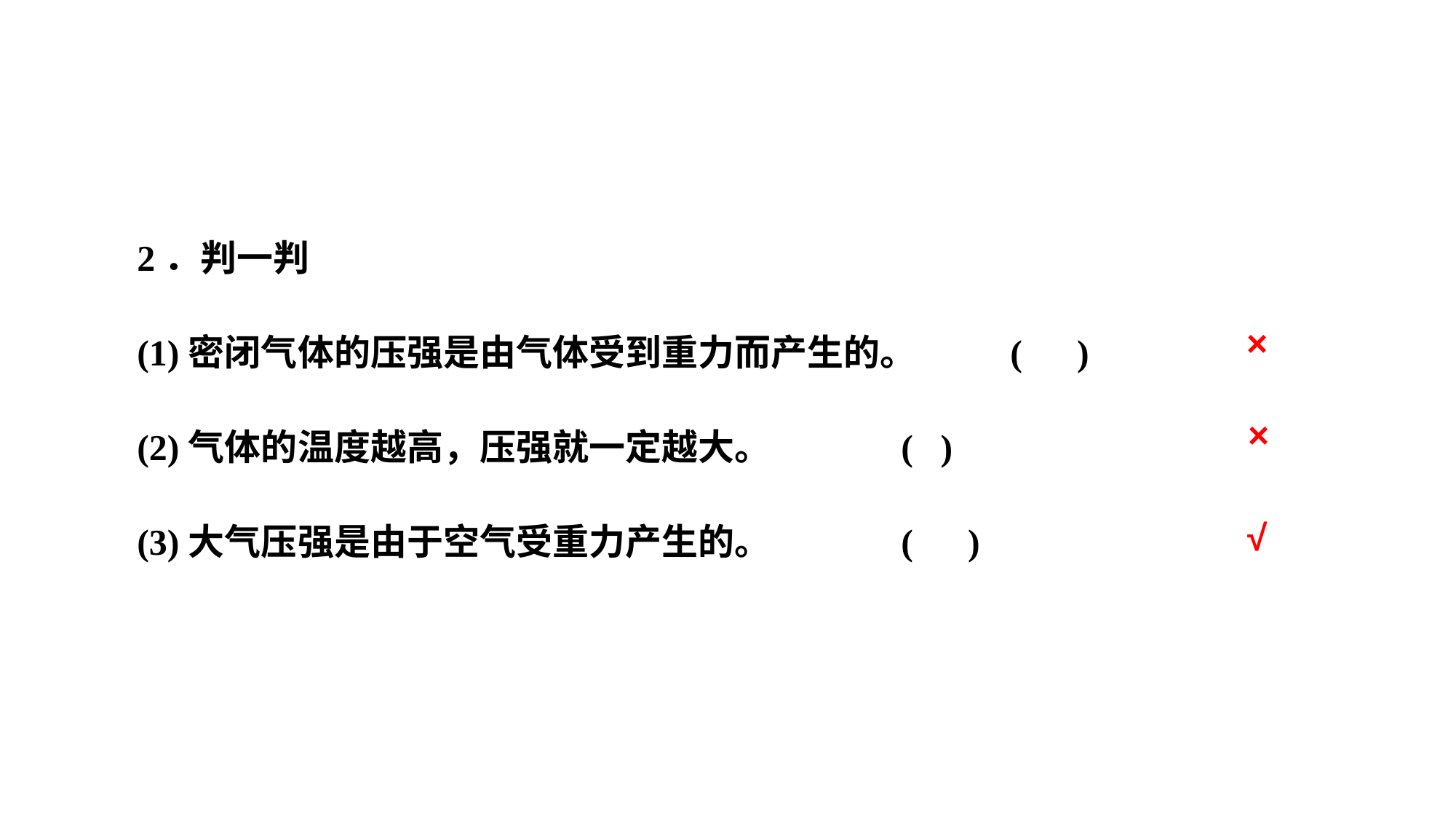

2．判一判
(1)密闭气体的压强是由气体受到重力而产生的。	(      )
(2)气体的温度越高，压强就一定越大。		(   )
(3)大气压强是由于空气受重力产生的。		(      )

×
×
√